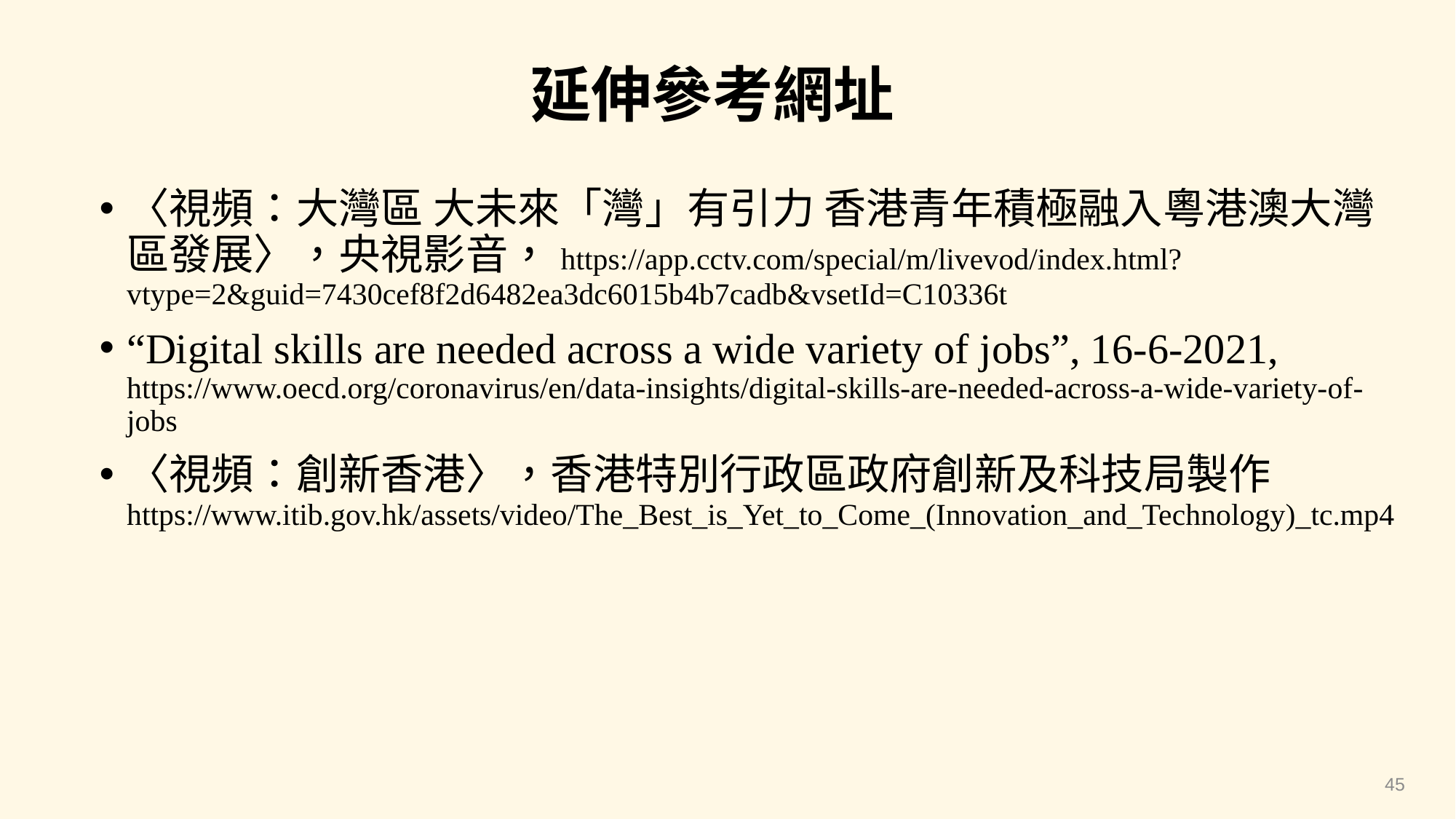

# 延伸參考網址
〈視頻：大灣區 大未來「灣」有引力 香港青年積極融入粵港澳大灣區發展〉，央視影音，https://app.cctv.com/special/m/livevod/index.html?vtype=2&guid=7430cef8f2d6482ea3dc6015b4b7cadb&vsetId=C10336t
“Digital skills are needed across a wide variety of jobs”, 16-6-2021, https://www.oecd.org/coronavirus/en/data-insights/digital-skills-are-needed-across-a-wide-variety-of-jobs
〈視頻：創新香港〉，香港特別行政區政府創新及科技局製作 https://www.itib.gov.hk/assets/video/The_Best_is_Yet_to_Come_(Innovation_and_Technology)_tc.mp4